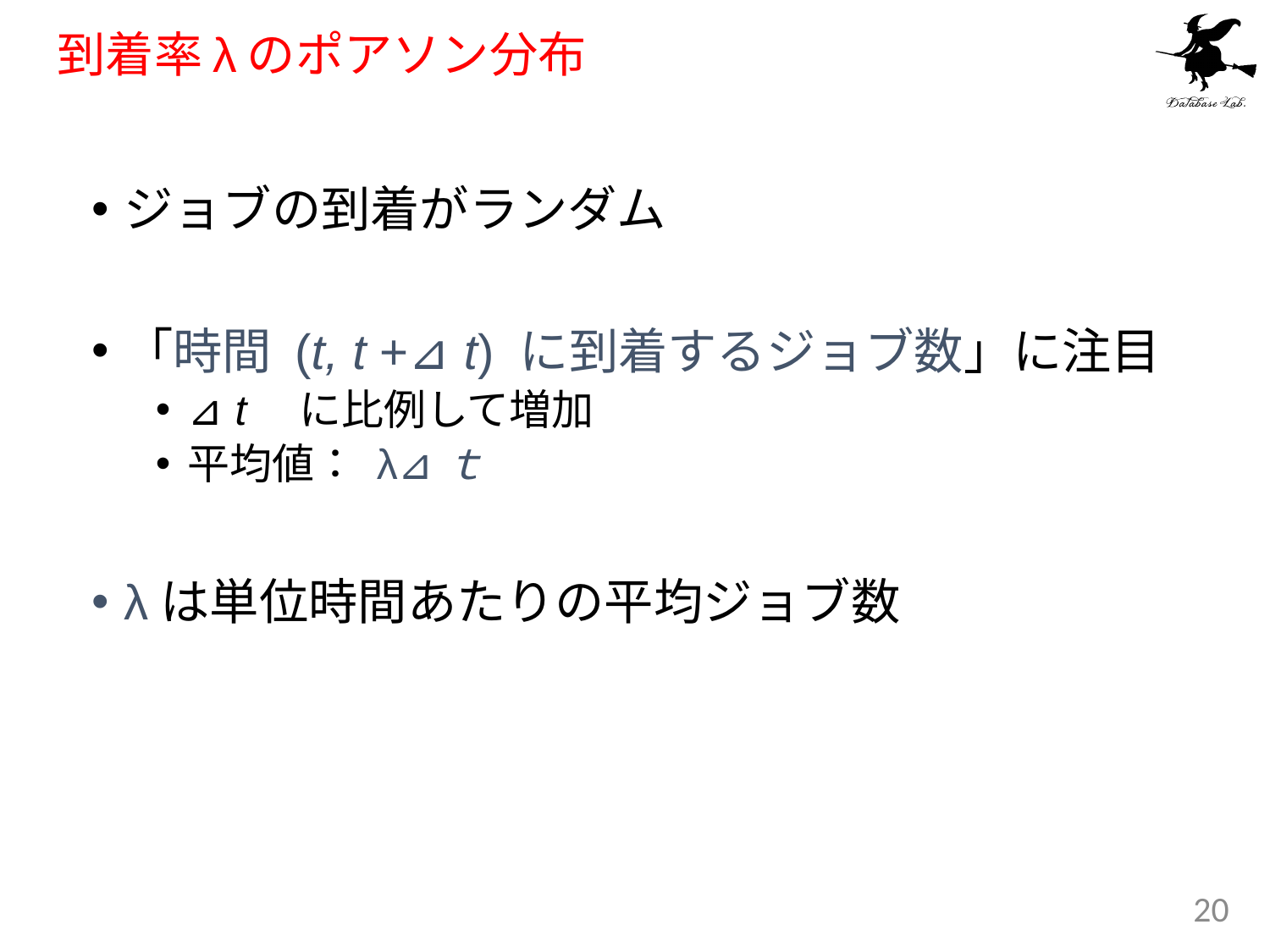

# 到着率λのポアソン分布
ジョブの到着がランダム

「時間 (t, t +⊿ t) に到着するジョブ数」に注目
⊿ t　に比例して増加
平均値： λ⊿ｔ

λは単位時間あたりの平均ジョブ数

20